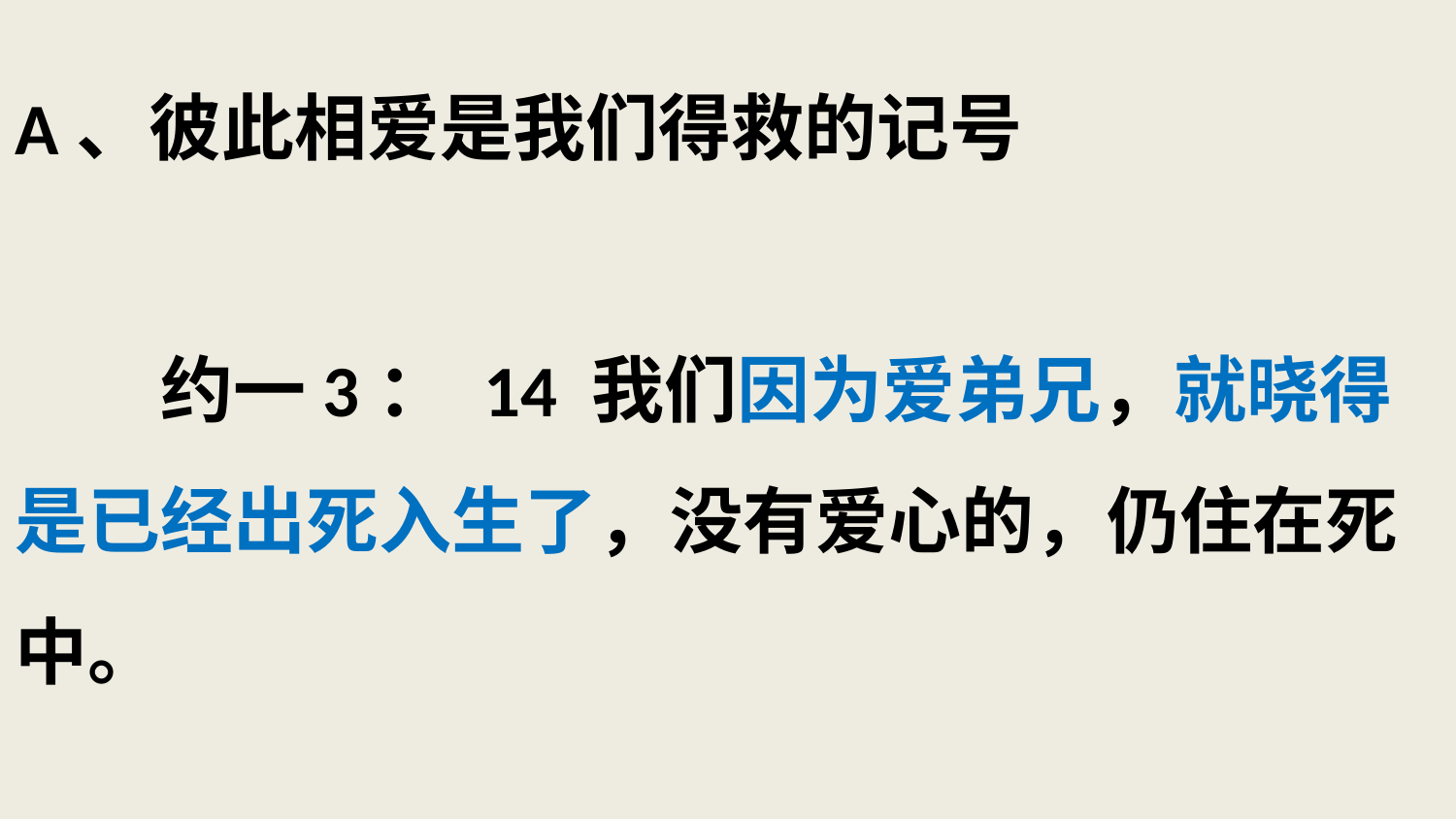

# A、彼此相爱是我们得救的记号 约一3： 14 我们因为爱弟兄，就晓得是已经出死入生了，没有爱心的，仍住在死中。